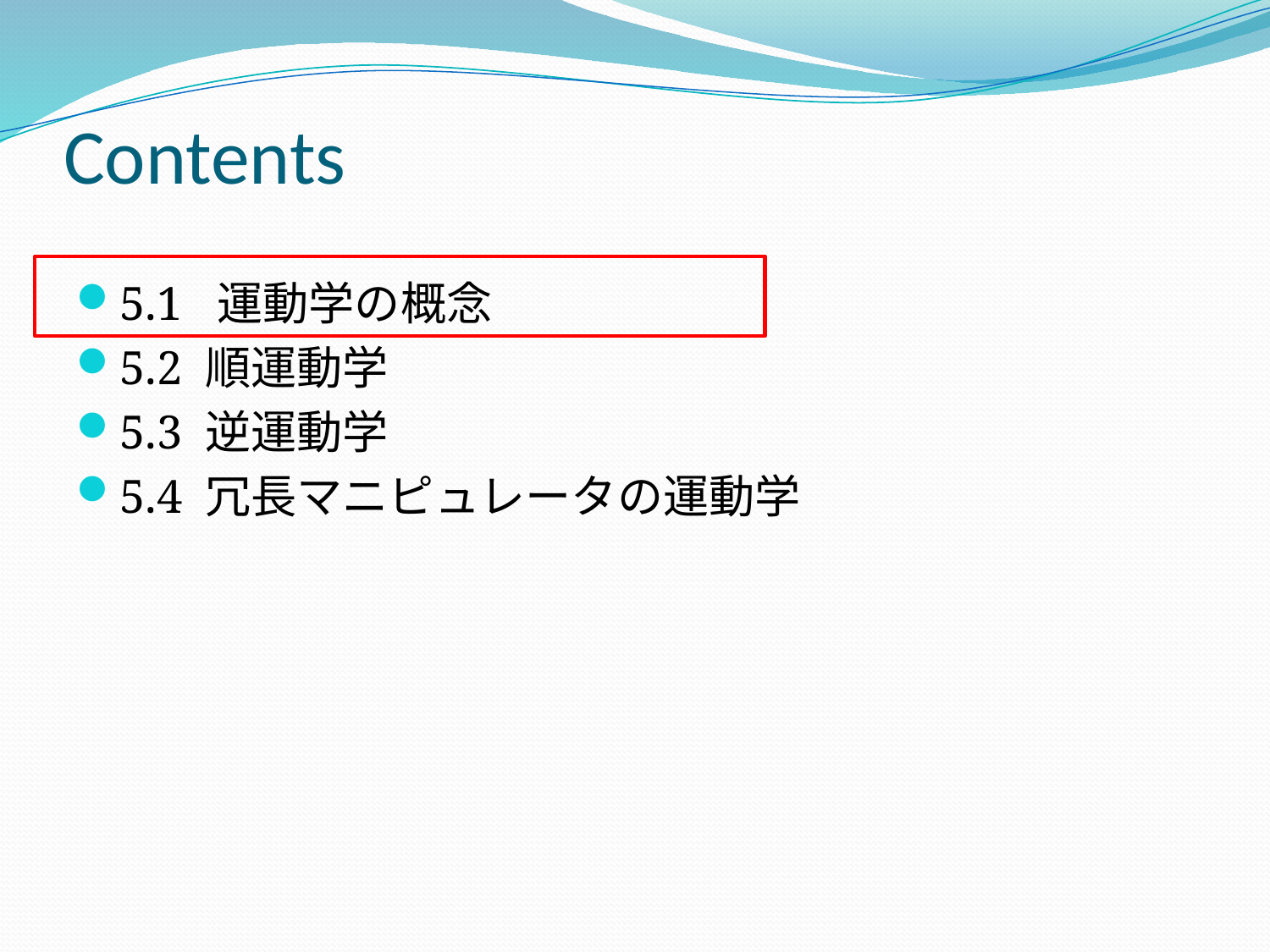

# Contents

5.1  運動学の概念
5.2 順運動学
5.3 逆運動学
5.4 冗長マニピュレータの運動学